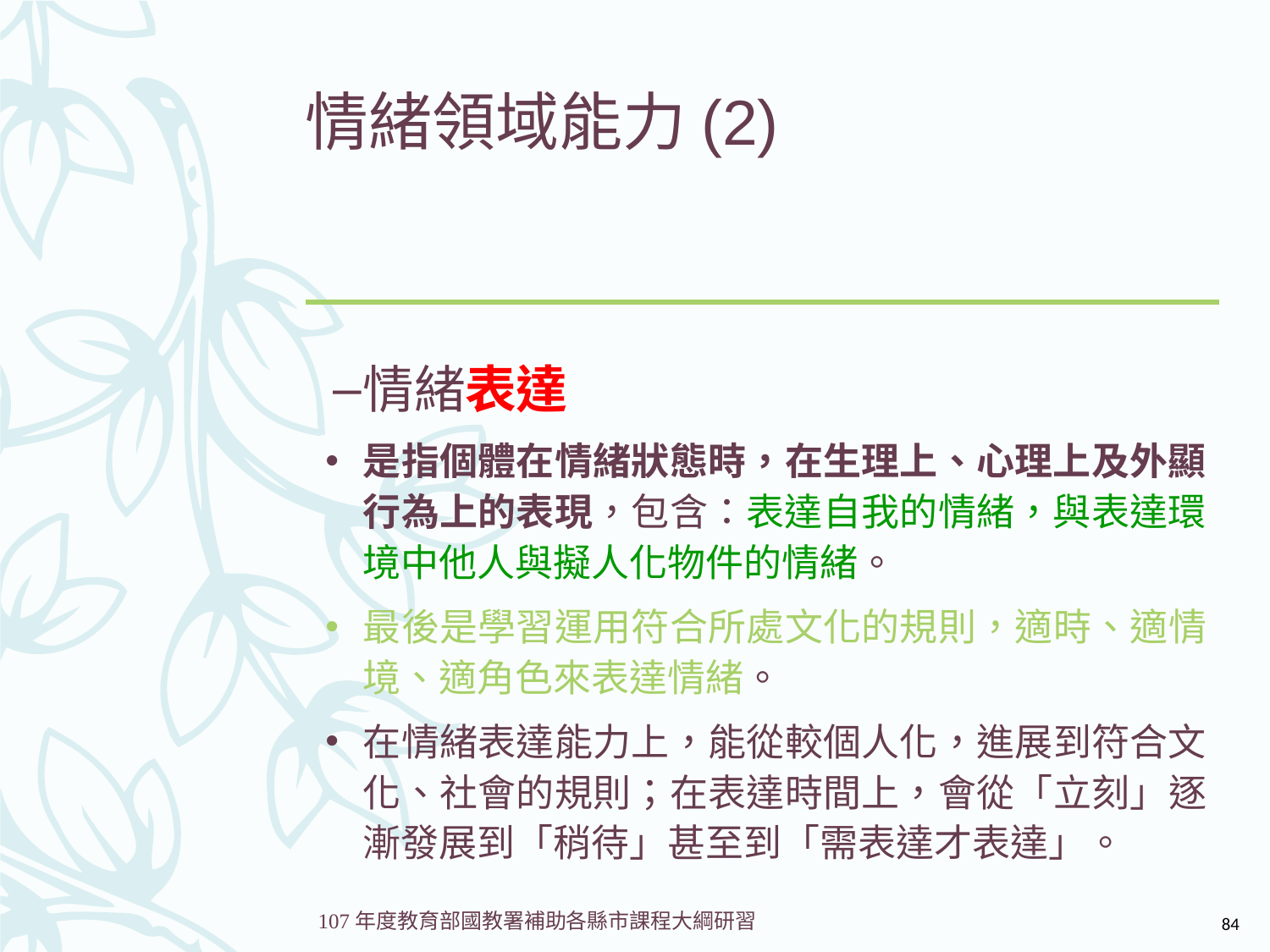

# 情緒領域能力(2)
情緒表達
是指個體在情緒狀態時，在生理上、心理上及外顯行為上的表現，包含：表達自我的情緒，與表達環境中他人與擬人化物件的情緒。
最後是學習運用符合所處文化的規則，適時、適情境、適角色來表達情緒。
在情緒表達能力上，能從較個人化，進展到符合文化、社會的規則；在表達時間上，會從「立刻」逐漸發展到「稍待」甚至到「需表達才表達」。

84
107年度教育部國教署補助各縣市課程大綱研習